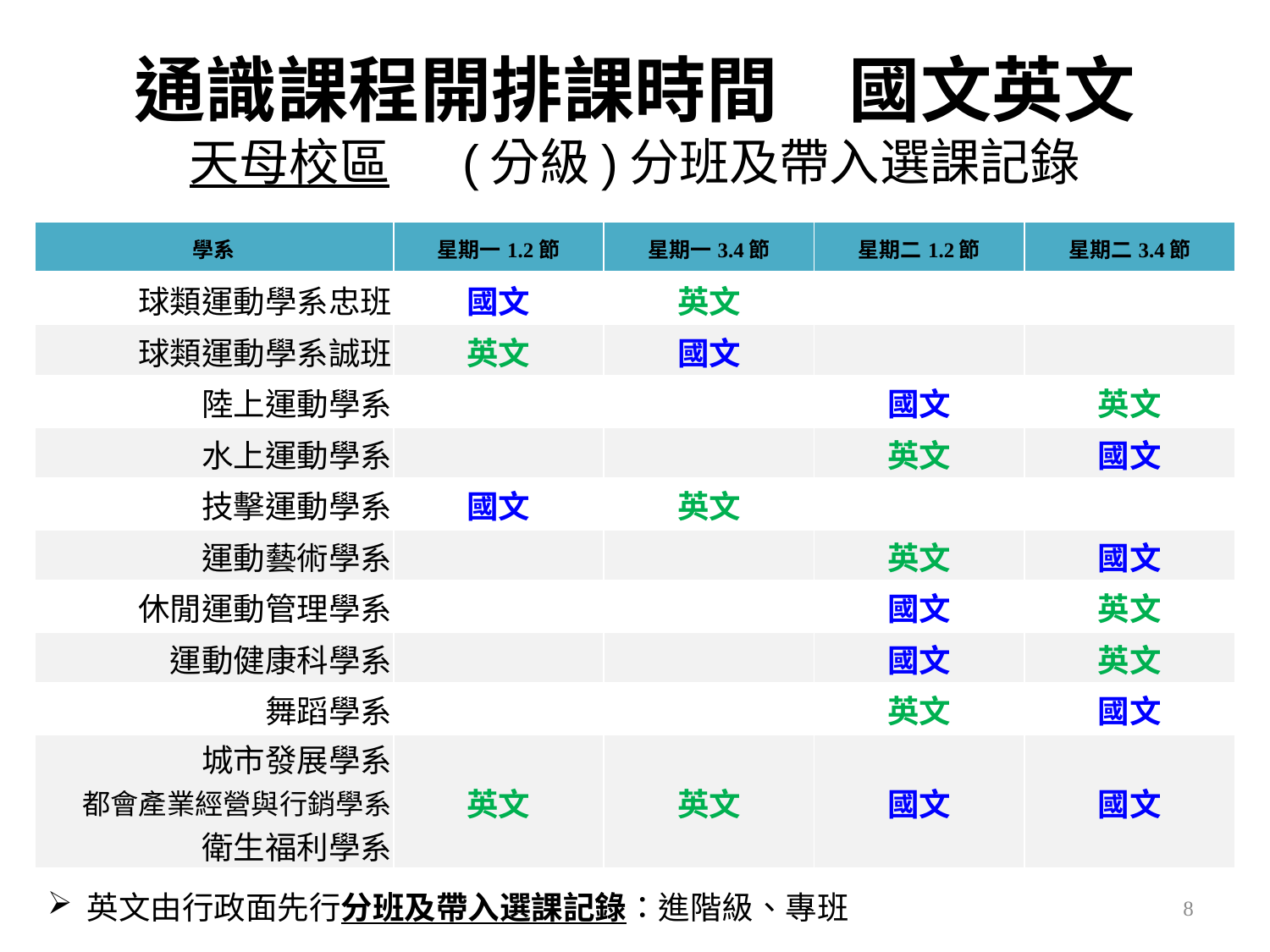

# 通識課程開排課時間　國文英文 天母校區　 (分級)分班及帶入選課記錄
| 學系 | 星期一1.2節 | 星期一3.4節 | 星期二1.2節 | 星期二3.4節 |
| --- | --- | --- | --- | --- |
| 球類運動學系忠班 | 國文 | 英文 |  |  |
| 球類運動學系誠班 | 英文 | 國文 |  |  |
| 陸上運動學系 |  |  | 國文 | 英文 |
| 水上運動學系 |  |  | 英文 | 國文 |
| 技擊運動學系 | 國文 | 英文 |  |  |
| 運動藝術學系 |  |  | 英文 | 國文 |
| 休閒運動管理學系 |  |  | 國文 | 英文 |
| 運動健康科學系 |  |  | 國文 | 英文 |
| 舞蹈學系 |  |  | 英文 | 國文 |
| 城市發展學系 都會產業經營與行銷學系 衛生福利學系 | 英文 | 英文 | 國文 | 國文 |
英文由行政面先行分班及帶入選課記錄：進階級、專班
8